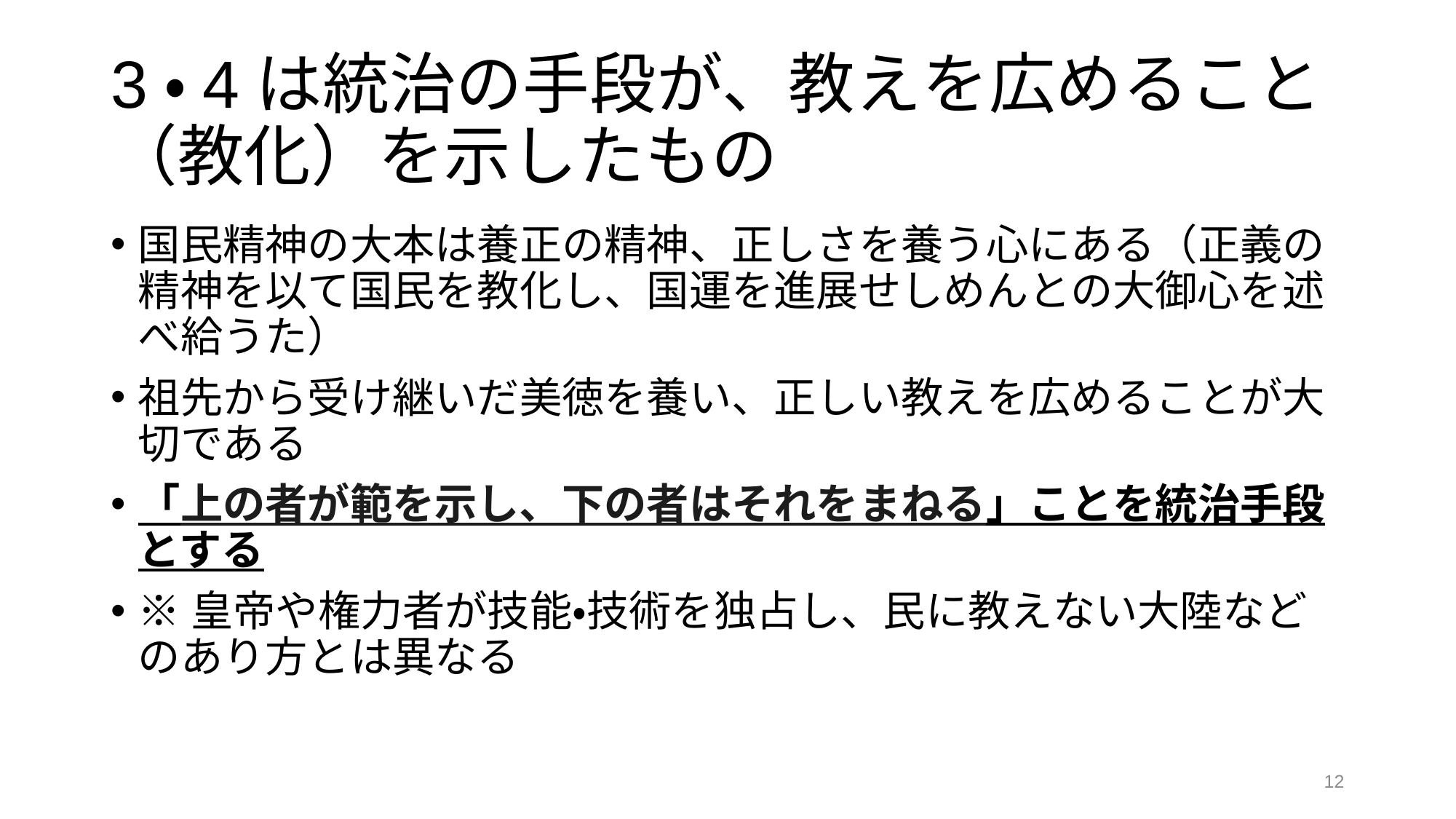

# 3・4は統治の手段が、教えを広めること（教化）を示したもの
国民精神の大本は養正の精神、正しさを養う心にある（正義の精神を以て国民を教化し、国運を進展せしめんとの大御心を述べ給うた）
祖先から受け継いだ美徳を養い、正しい教えを広めることが大切である
「上の者が範を示し、下の者はそれをまねる」ことを統治手段とする
※皇帝や権力者が技能・技術を独占し、民に教えない大陸などのあり方とは異なる

12